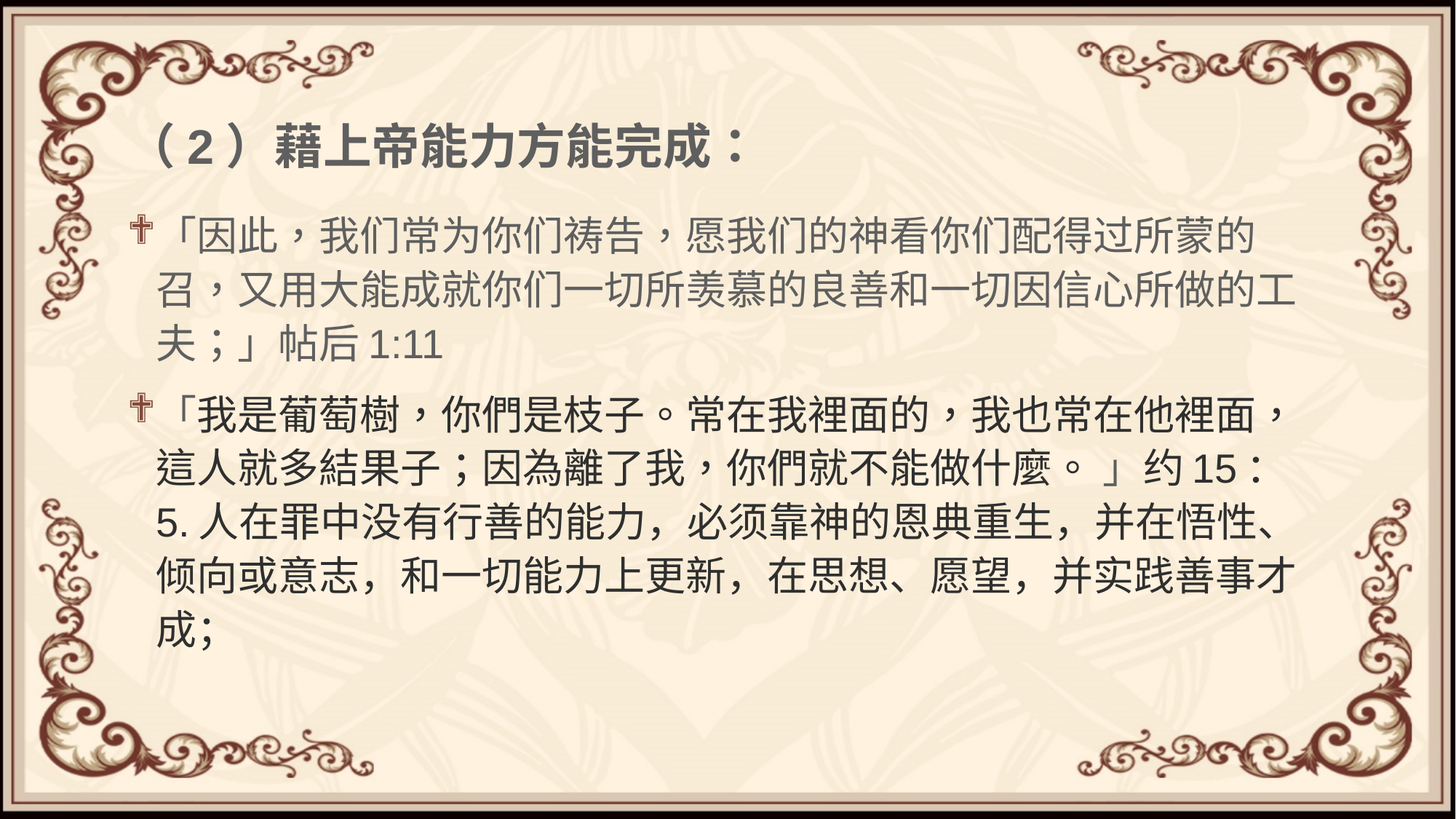

# （2）藉上帝能力方能完成：
「因此，我们常为你们祷告，愿我们的神看你们配得过所蒙的召，又用大能成就你们一切所羡慕的良善和一切因信心所做的工夫；」帖后1:11
「我是葡萄樹，你們是枝子。常在我裡面的，我也常在他裡面，這人就多結果子；因為離了我，你們就不能做什麼。 」约15：5.人在罪中没有行善的能力，必须靠神的恩典重生，并在悟性、倾向或意志，和一切能力上更新，在思想、愿望，并实践善事才成；